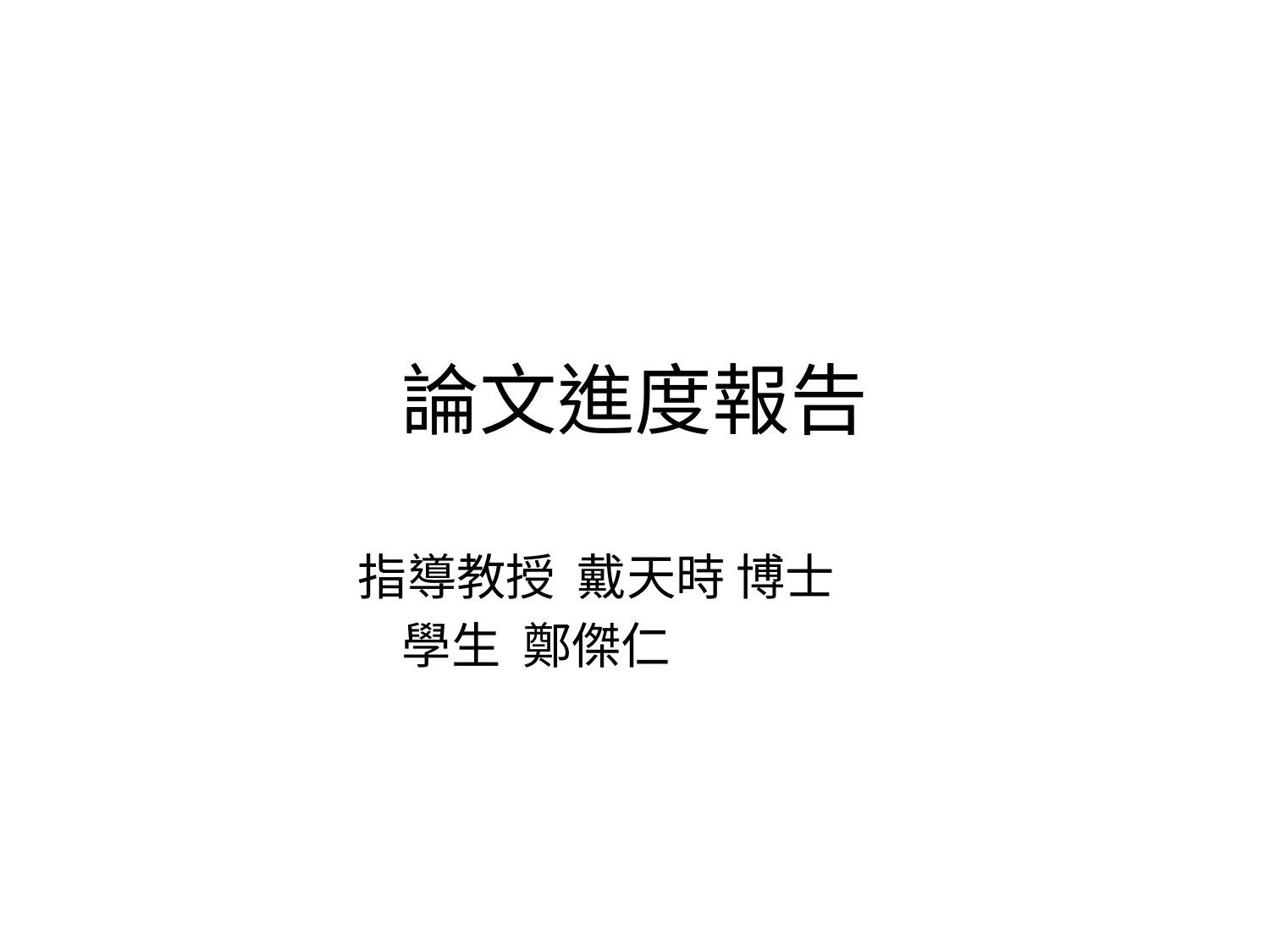

# 論文進度報告
             指導教授  戴天時 博士
                 學生  鄭傑仁